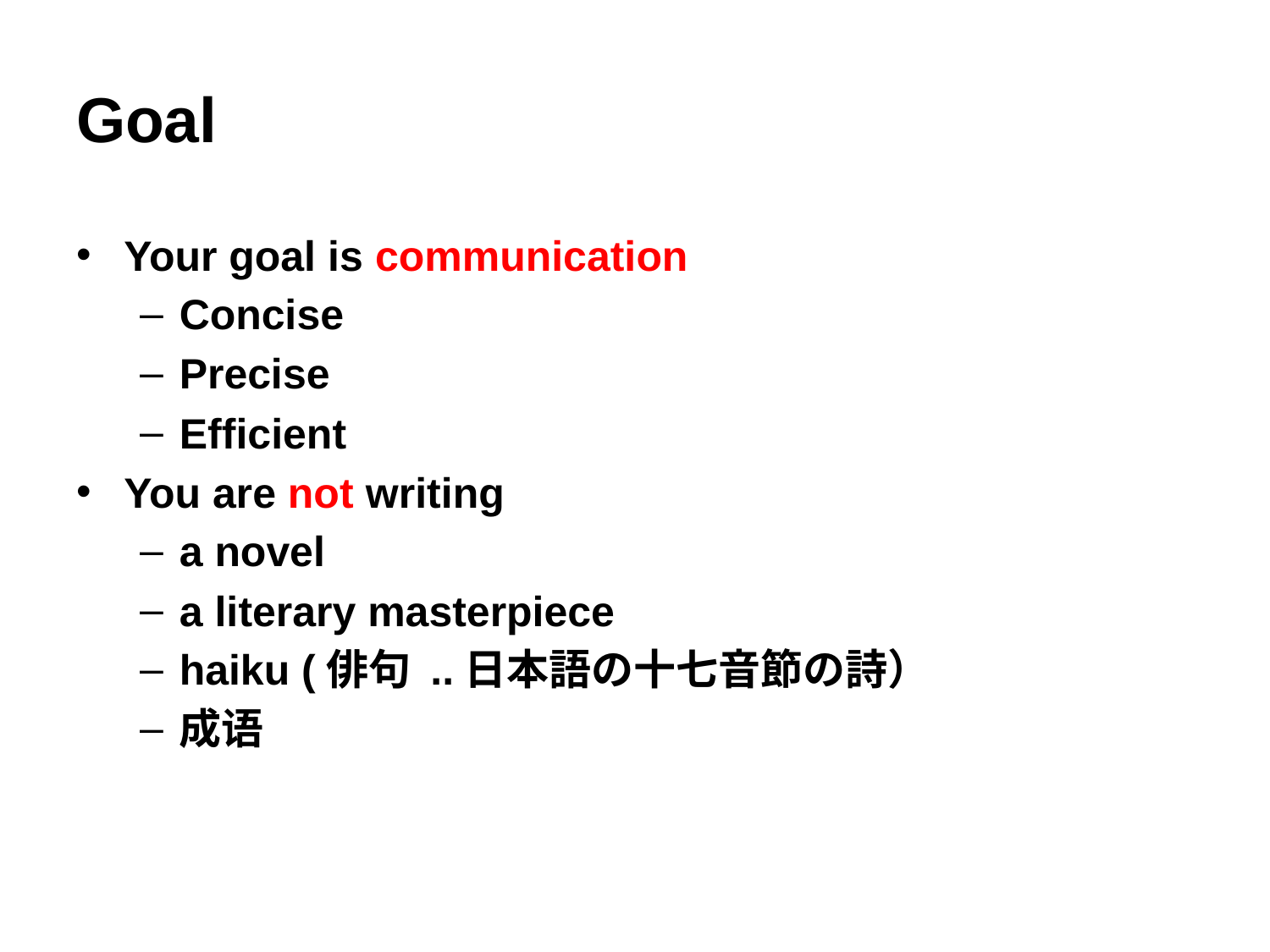

# Goal
Your goal is communication
Concise
Precise
Efficient
You are not writing
a novel
a literary masterpiece
haiku (俳句 ..日本語の十七音節の詩）
成语